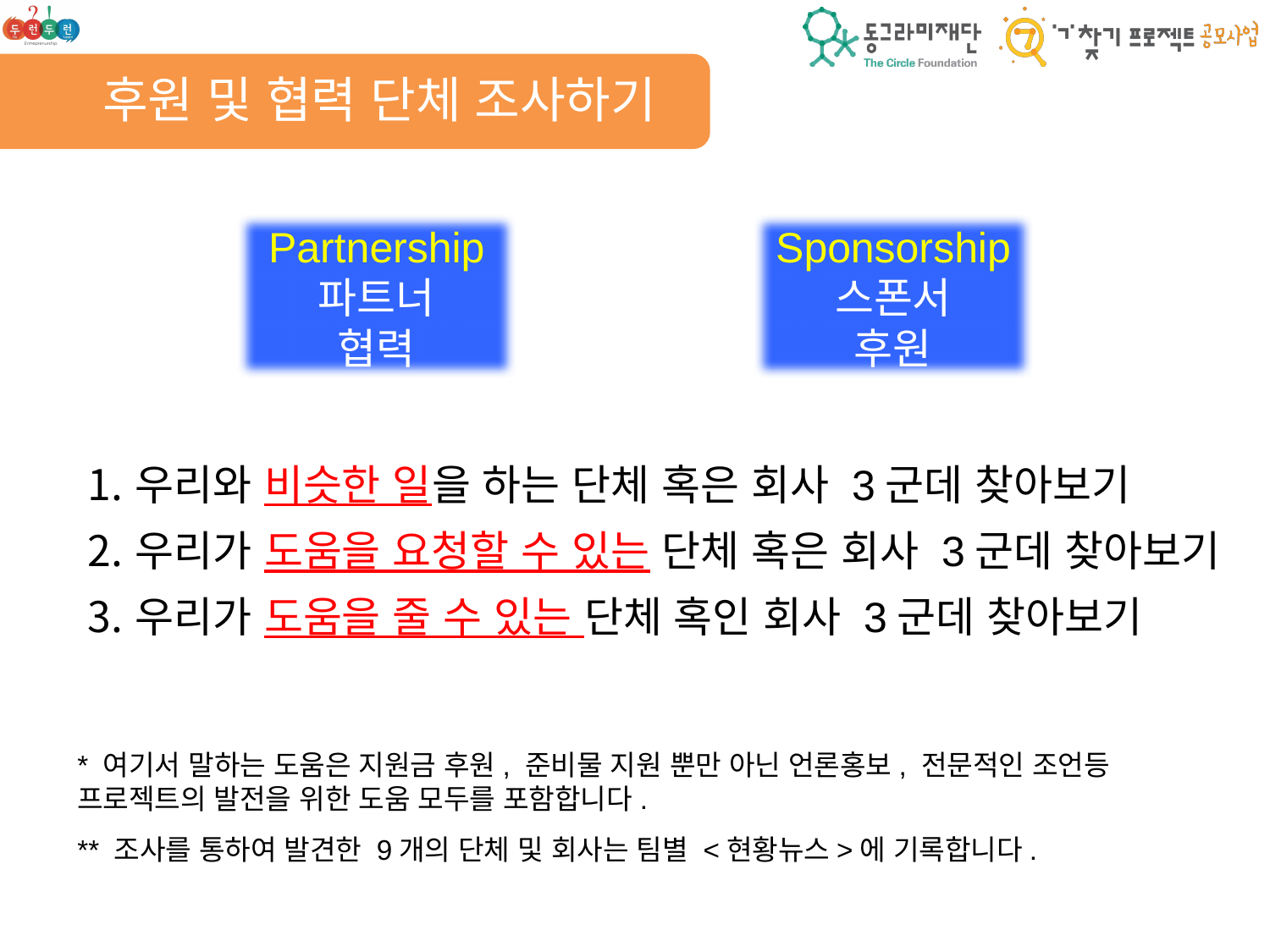

후원 및 협력 단체 조사하기
Partnership
파트너
협력
Sponsorship
스폰서
후원
우리와 비슷한 일을 하는 단체 혹은 회사 3군데 찾아보기
우리가 도움을 요청할 수 있는 단체 혹은 회사 3군데 찾아보기
우리가 도움을 줄 수 있는 단체 혹인 회사 3군데 찾아보기
* 여기서 말하는 도움은 지원금 후원, 준비물 지원 뿐만 아닌 언론홍보, 전문적인 조언등
프로젝트의 발전을 위한 도움 모두를 포함합니다.
** 조사를 통하여 발견한 9개의 단체 및 회사는 팀별 <현황뉴스>에 기록합니다.